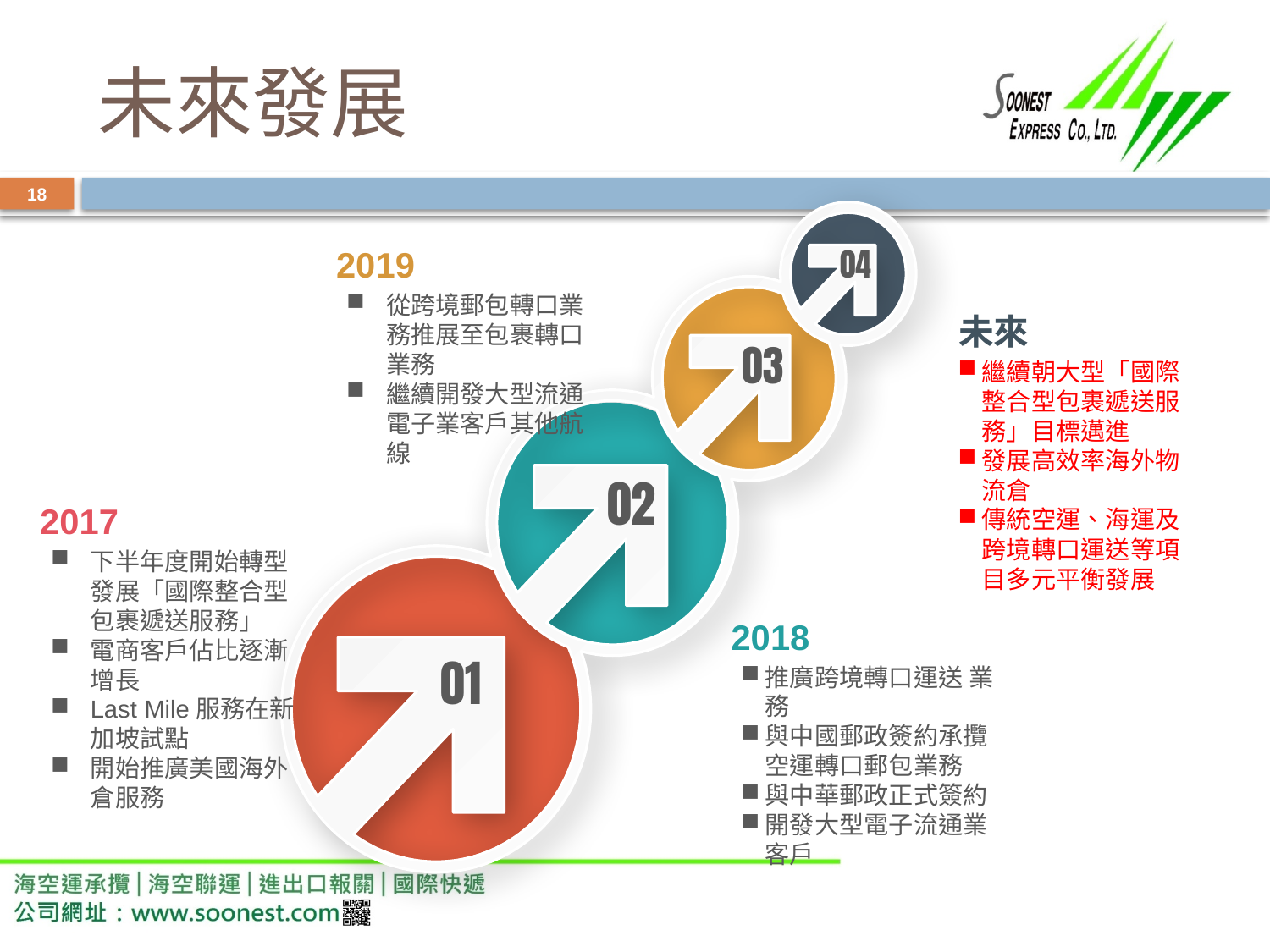

# 未來發展
18

2019
從跨境郵包轉口業務推展至包裹轉口業務
繼續開發大型流通電子業客戶其他航線
04

未來
繼續朝大型「國際整合型包裹遞送服務」目標邁進
發展高效率海外物流倉
傳統空運、海運及跨境轉口運送等項目多元平衡發展
03

02
2017
下半年度開始轉型發展「國際整合型包裹遞送服務」
電商客戶佔比逐漸增長
Last Mile服務在新加坡試點
開始推廣美國海外倉服務

2018
推廣跨境轉口運送 業務
與中國郵政簽約承攬空運轉口郵包業務
與中華郵政正式簽約
開發大型電子流通業客戶
01